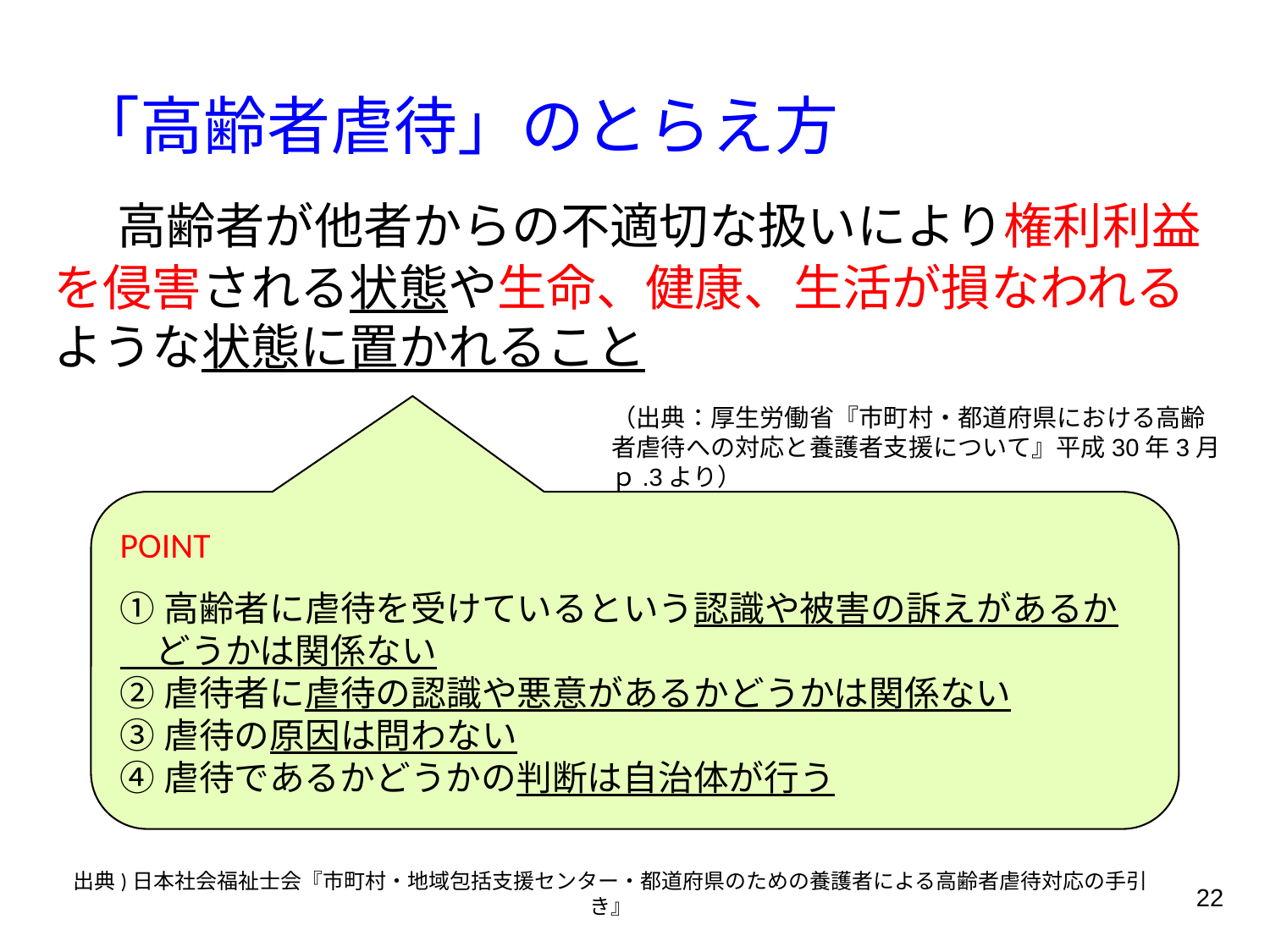

「高齢者虐待」のとらえ方
　高齢者が他者からの不適切な扱いにより権利利益を侵害される状態や生命、健康、生活が損なわれるような状態に置かれること

（出典：厚生労働省『市町村・都道府県における高齢者虐待への対応と養護者支援について』平成30年3月ｐ.3より）
POINT

①高齢者に虐待を受けているという認識や被害の訴えがあるか
　どうかは関係ない
②虐待者に虐待の認識や悪意があるかどうかは関係ない
③虐待の原因は問わない
④虐待であるかどうかの判断は自治体が行う
出典)日本社会福祉士会『市町村・地域包括支援センター・都道府県のための養護者による高齢者虐待対応の手引き』
22